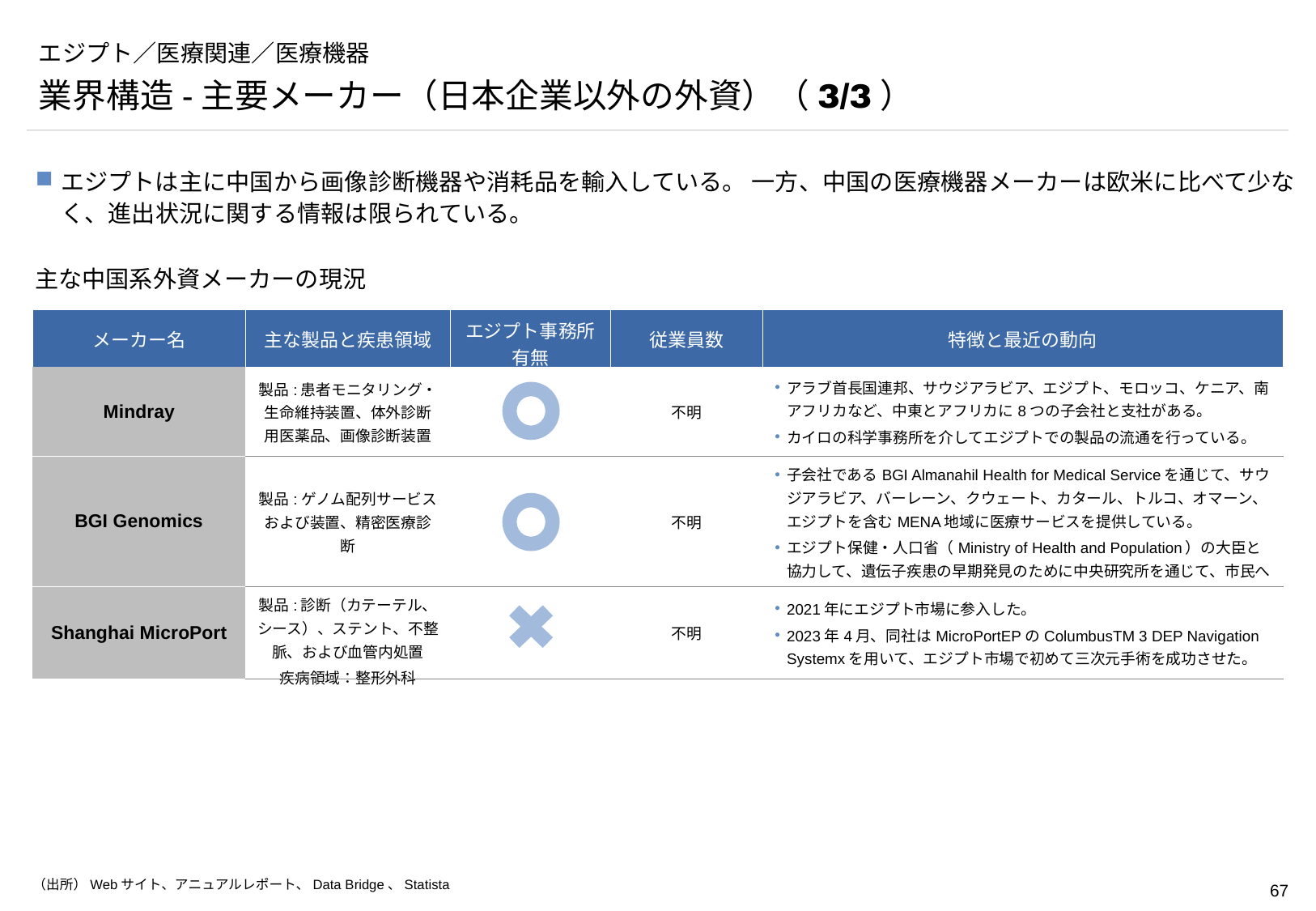

# エジプト／医療関連／医療機器
業界構造-主要メーカー（日本企業以外の外資）（3/3）
エジプトは主に中国から画像診断機器や消耗品を輸入している。 一方、中国の医療機器メーカーは欧米に比べて少なく、進出状況に関する情報は限られている。
主な中国系外資メーカーの現況
| メーカー名 | 主な製品と疾患領域 | エジプト事務所 有無 | 従業員数 | 特徴と最近の動向 |
| --- | --- | --- | --- | --- |
| Mindray | 製品:患者モニタリング・生命維持装置、体外診断用医薬品、画像診断装置 |  | 不明 | アラブ首長国連邦、サウジアラビア、エジプト、モロッコ、ケニア、南アフリカなど、中東とアフリカに8つの子会社と支社がある。 カイロの科学事務所を介してエジプトでの製品の流通を行っている。 |
| BGI Genomics | 製品:ゲノム配列サービスおよび装置、精密医療診断 |  | 不明 | 子会社であるBGI Almanahil Health for Medical Serviceを通じて、サウジアラビア、バーレーン、クウェート、カタール、トルコ、オマーン、エジプトを含むMENA地域に医療サービスを提供している。 エジプト保健・人口省（Ministry of Health and Population）の大臣と協力して、遺伝子疾患の早期発見のために中央研究所を通じて、市民への遺伝子検査サービスの提供を拡大した。 |
| Shanghai MicroPort | 製品:診断（カテーテル、シース）、ステント、不整脈、および血管内処置 疾病領域：整形外科 |  | 不明 | 2021年にエジプト市場に参入した。 2023年4月、同社はMicroPortEPのColumbusTM 3 DEP Navigation Systemxを用いて、エジプト市場で初めて三次元手術を成功させた。 |

（出所）Webサイト、アニュアルレポート、Data Bridge、Statista